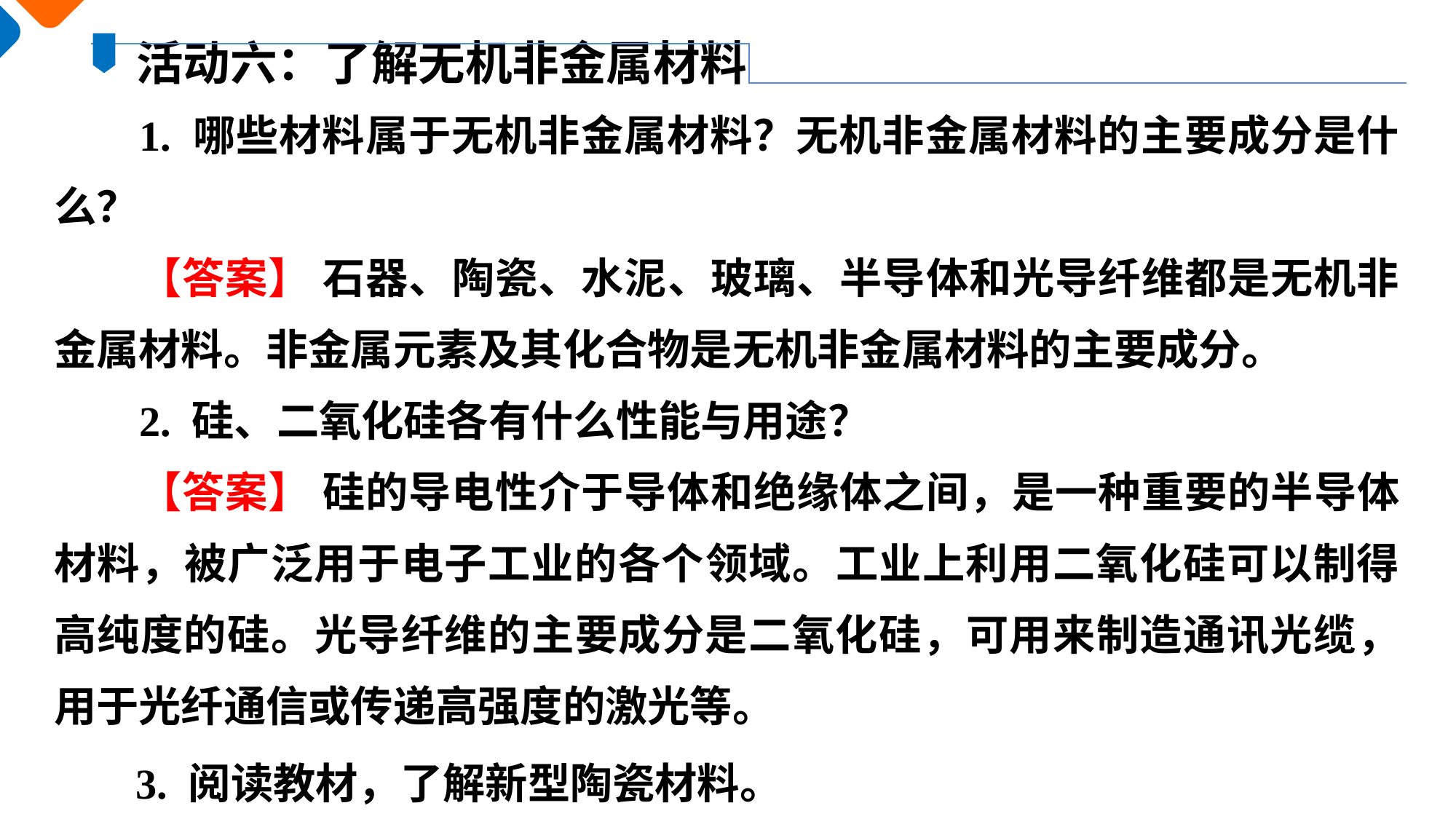

活动六：了解无机非金属材料

1. 哪些材料属于无机非金属材料？无机非金属材料的主要成分是什么？
【答案】 石器、陶瓷、水泥、玻璃、半导体和光导纤维都是无机非金属材料。非金属元素及其化合物是无机非金属材料的主要成分。
2. 硅、二氧化硅各有什么性能与用途？
【答案】 硅的导电性介于导体和绝缘体之间，是一种重要的半导体材料，被广泛用于电子工业的各个领域。工业上利用二氧化硅可以制得高纯度的硅。光导纤维的主要成分是二氧化硅，可用来制造通讯光缆，用于光纤通信或传递高强度的激光等。
3. 阅读教材，了解新型陶瓷材料。